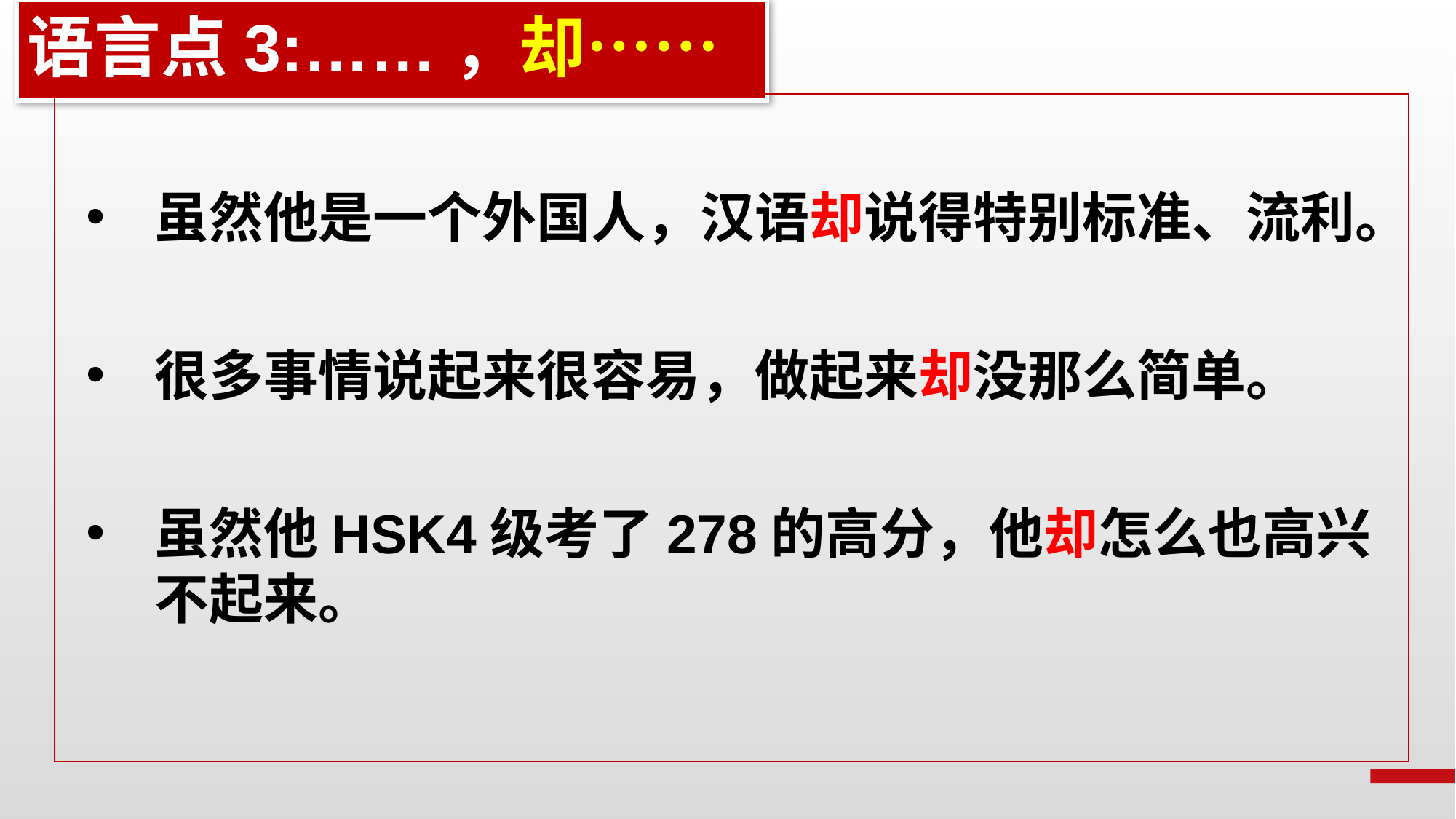

语言点3:……，却……

虽然他是一个外国人，汉语却说得特别标准、流利。
很多事情说起来很容易，做起来却没那么简单。
虽然他HSK4级考了278的高分，他却怎么也高兴不起来。